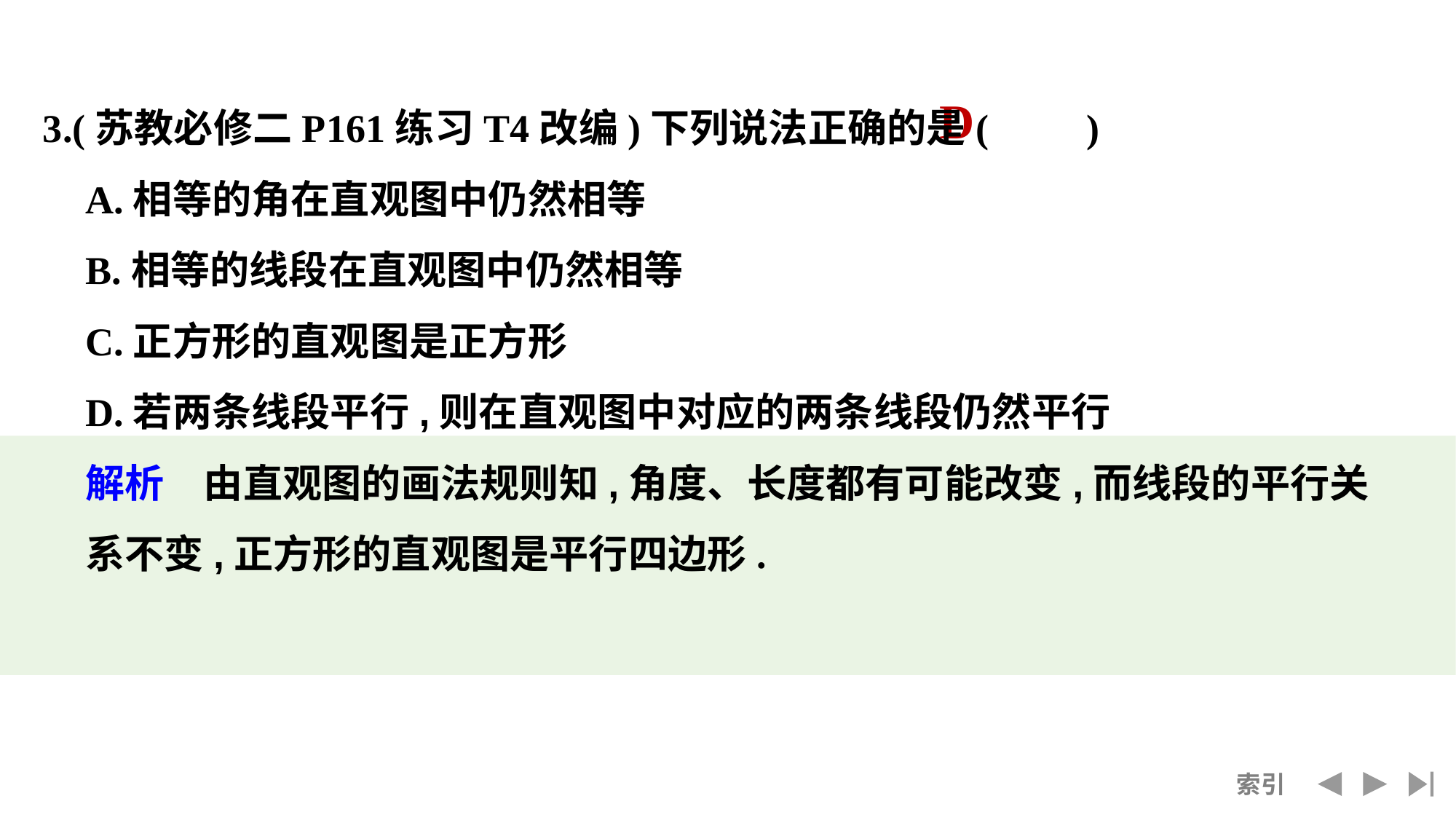

3.(苏教必修二P161练习T4改编)下列说法正确的是(　　)
	A.相等的角在直观图中仍然相等
	B.相等的线段在直观图中仍然相等
	C.正方形的直观图是正方形
	D.若两条线段平行,则在直观图中对应的两条线段仍然平行
	解析　由直观图的画法规则知,角度、长度都有可能改变,而线段的平行关系不变,正方形的直观图是平行四边形.
D